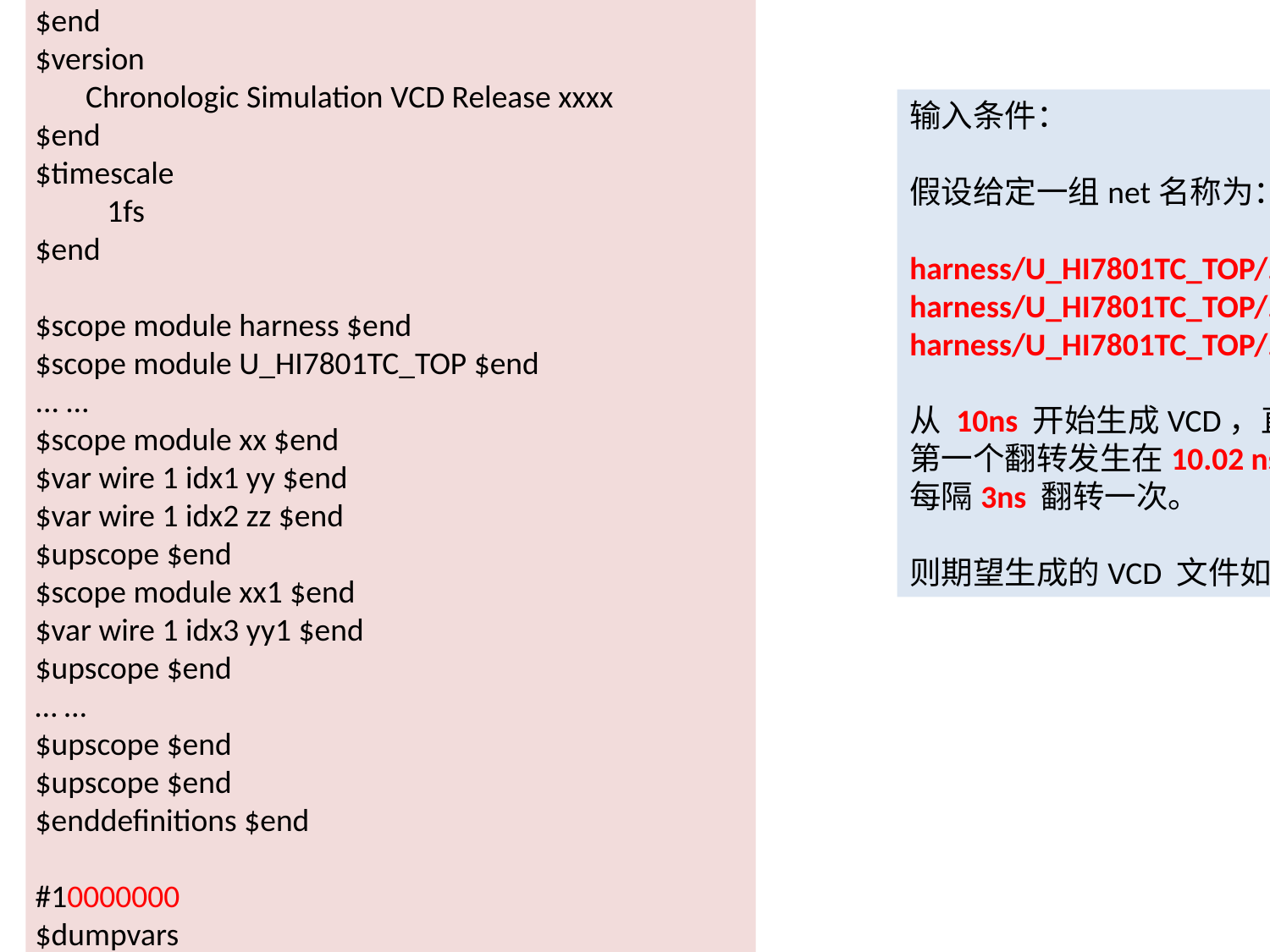

变体2
$date
        Mon Apr 20 15:20:30 2020

$end
$version
       Chronologic Simulation VCD Release xxxx
$end
$timescale
          1fs
$end

$scope module harness $end
$scope module U_HI7801TC_TOP $end
... …
$scope module xx $end
$var wire 1 idx1 yy $end
$var wire 1 idx2 zz $end
$upscope $end
$scope module xx1 $end
$var wire 1 idx3 yy1 $end
$upscope $end
… …
$upscope $end
$upscope $end
$enddefinitions $end

#10000000
$dumpvars
0idx1
1idx2
0idx3
$end
#10020000
1idx1
#13020000
0idx1
输入条件：

假设给定一组net名称为：

harness/U_HI7801TC_TOP/…/xx/yy
harness/U_HI7801TC_TOP/…/xx/zz
harness/U_HI7801TC_TOP/…/xx1/yy1

从 10ns 开始生成VCD，直到100ns
第一个翻转发生在10.02 ns
每隔3ns 翻转一次。

则期望生成的VCD 文件如左图所示
所有定义过的wire，都要在这里初始化
初始化的值可以随机任意
但后续的翻转信息，需要遵循每次更新逻辑值相反的原则